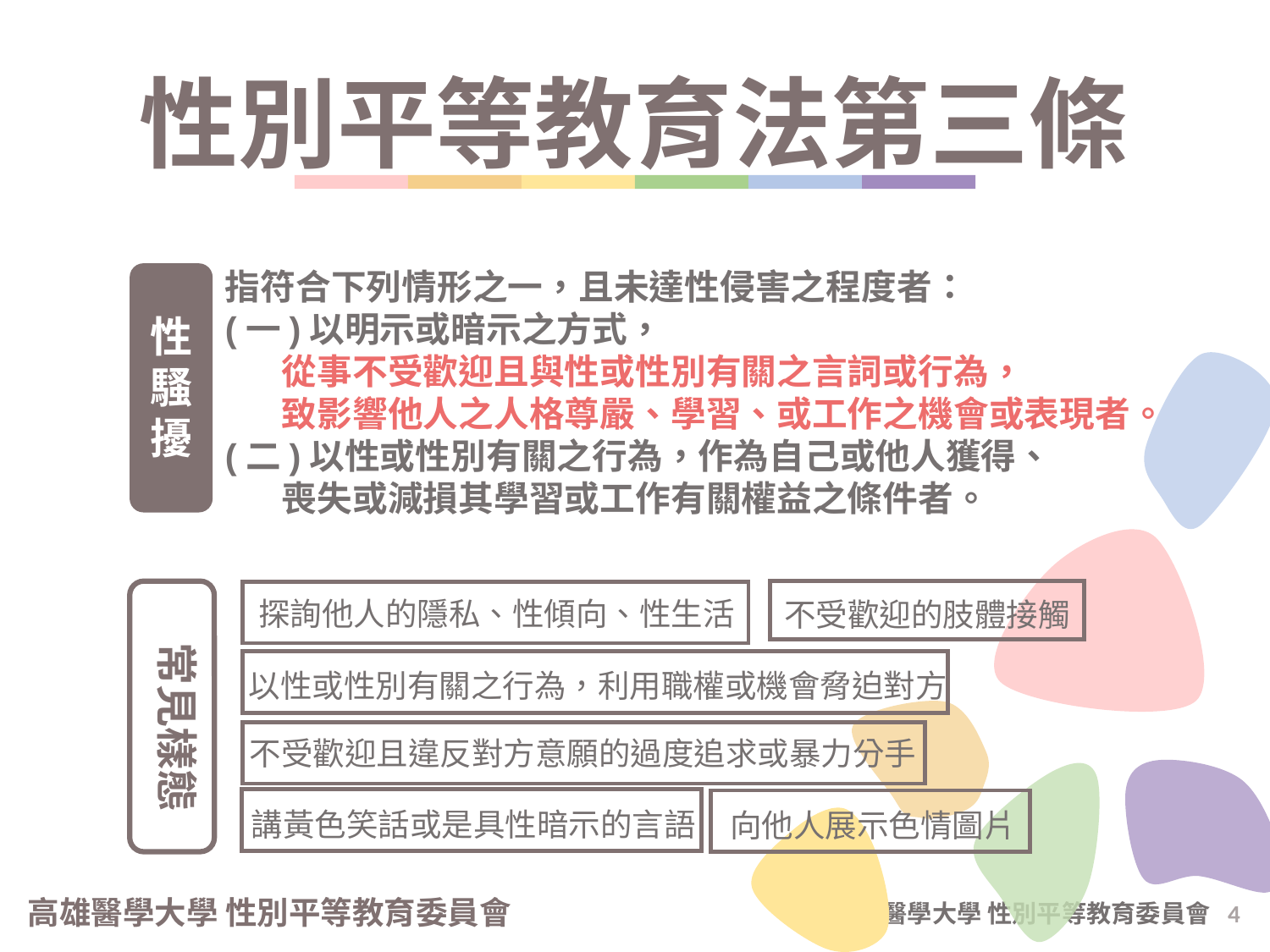

性別平等教育法第三條

指符合下列情形之一，且未達性侵害之程度者：
(一)以明示或暗示之方式，
      從事不受歡迎且與性或性別有關之言詞或行為，
      致影響他人之人格尊嚴、學習、或工作之機會或表現者。
(二)以性或性別有關之行為，作為自己或他人獲得、
      喪失或減損其學習或工作有關權益之條件者。

性
騷
擾

探詢他人的隱私、性傾向、性生活
不受歡迎的肢體接觸
常見樣態

以性或性別有關之行為，利用職權或機會脅迫對方

不受歡迎且違反對方意願的過度追求或暴力分手

講黃色笑話或是具性暗示的言語
向他人展示色情圖片

高雄醫學大學 性別平等教育委員會
4